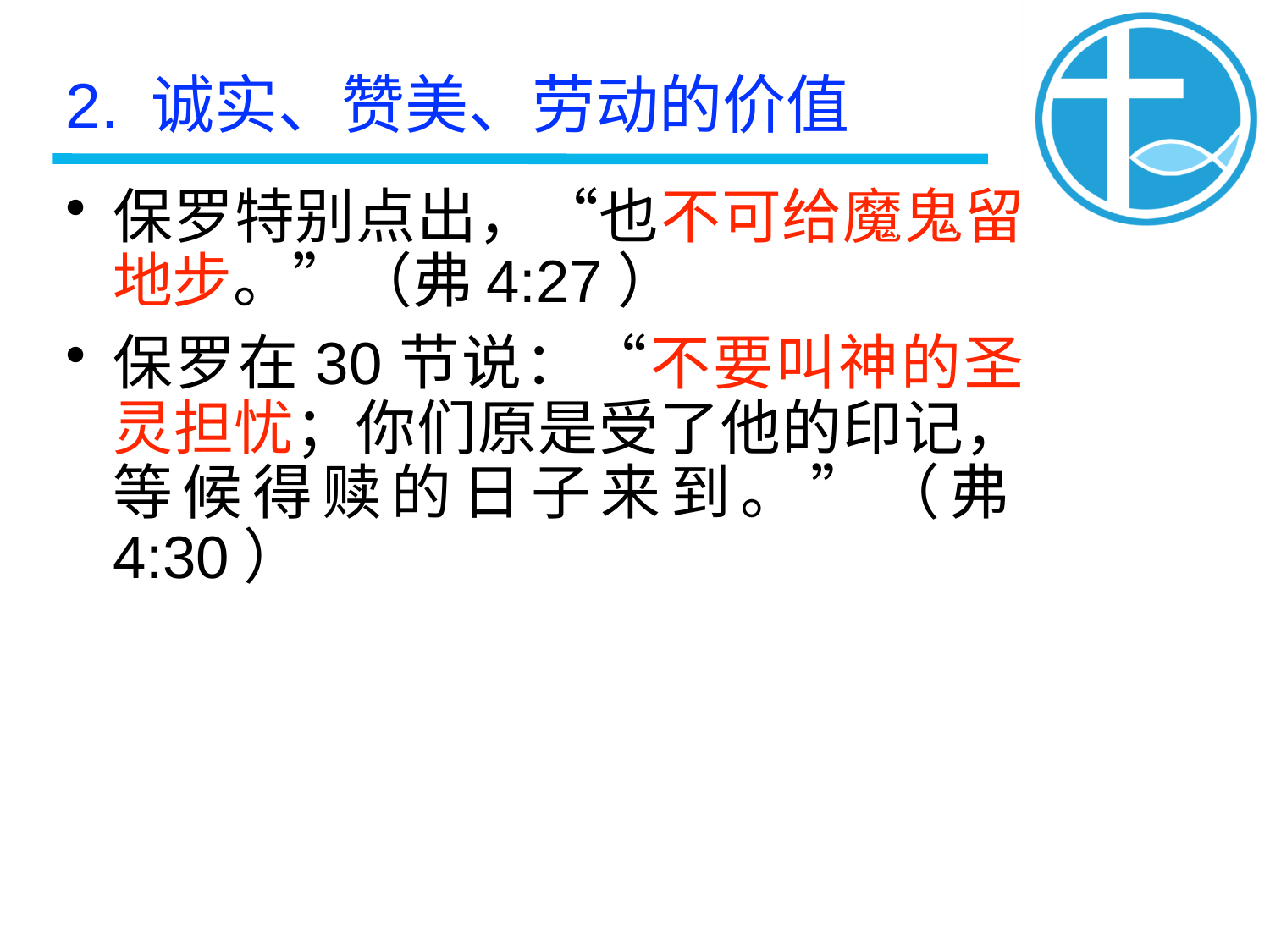

2. 诚实、赞美、劳动的价值
保罗特别点出，“也不可给魔鬼留地步。”（弗4:27）
保罗在30节说：“不要叫神的圣灵担忧；你们原是受了他的印记，等候得赎的日子来到。”（弗4:30）